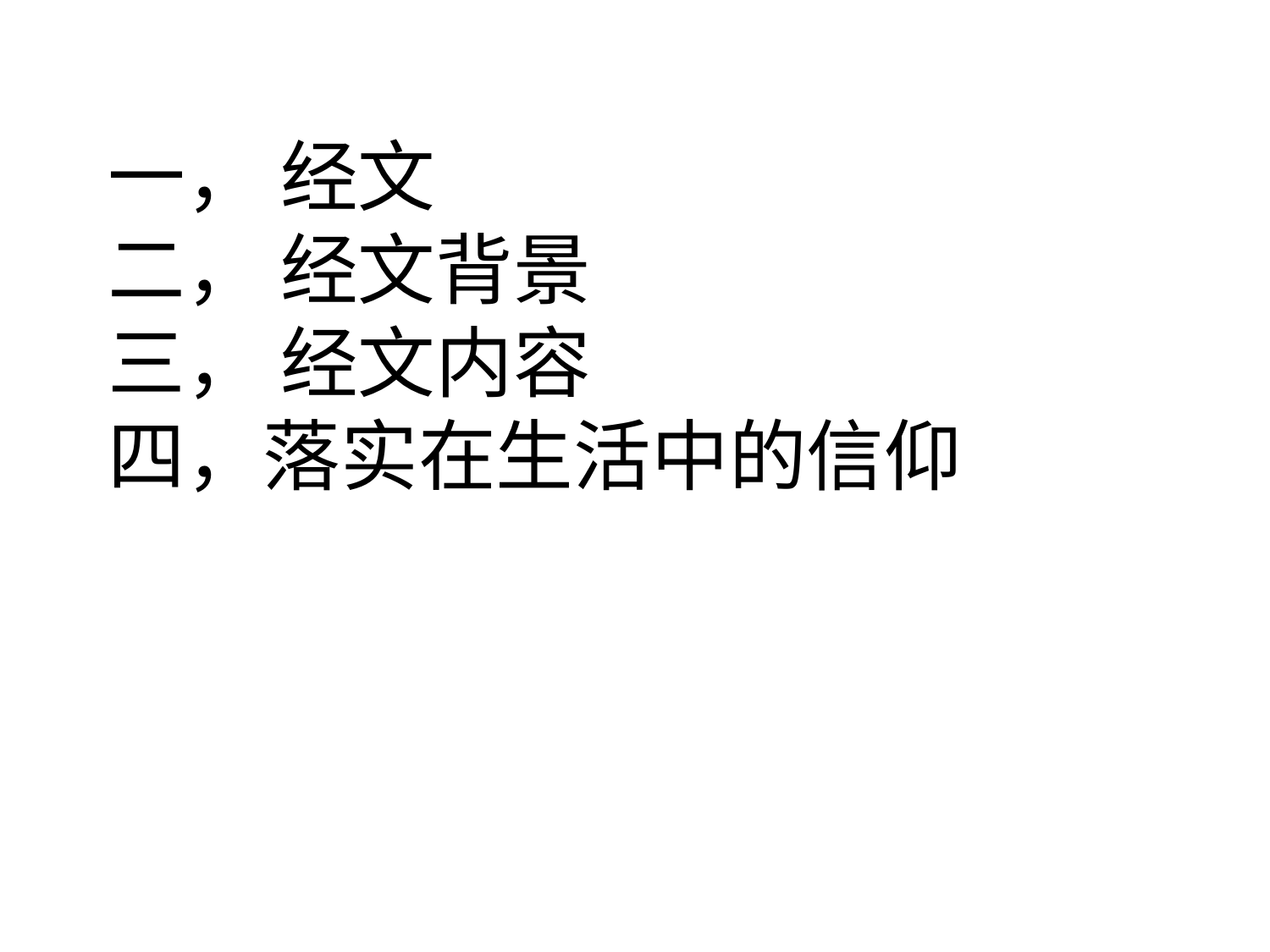

# 一， 经文 二， 经文背景 三， 经文内容 四，落实在生活中的信仰